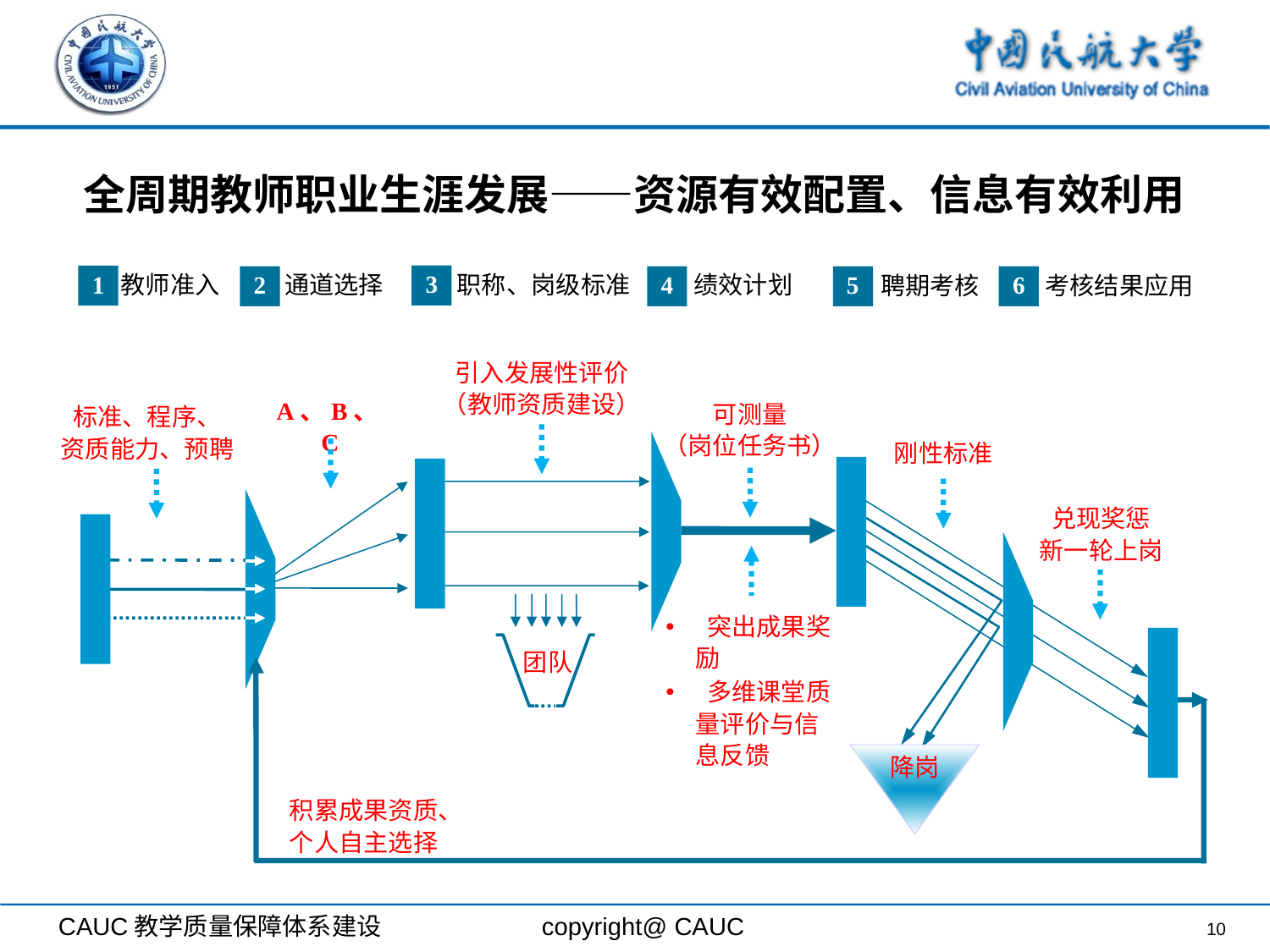

# 全周期教师职业生涯发展——资源有效配置、信息有效利用
教师准入
通道选择
职称、岗级标准
绩效计划
聘期考核
考核结果应用
3
1
2
4
5
6
引入发展性评价
（教师资质建设）
A、B、C
可测量
（岗位任务书）
标准、程序、
资质能力、预聘

刚性标准

兑现奖惩
新一轮上岗

 突出成果奖励
 多维课堂质量评价与信息反馈
积累成果资质、个人自主选择

团队

降岗

10